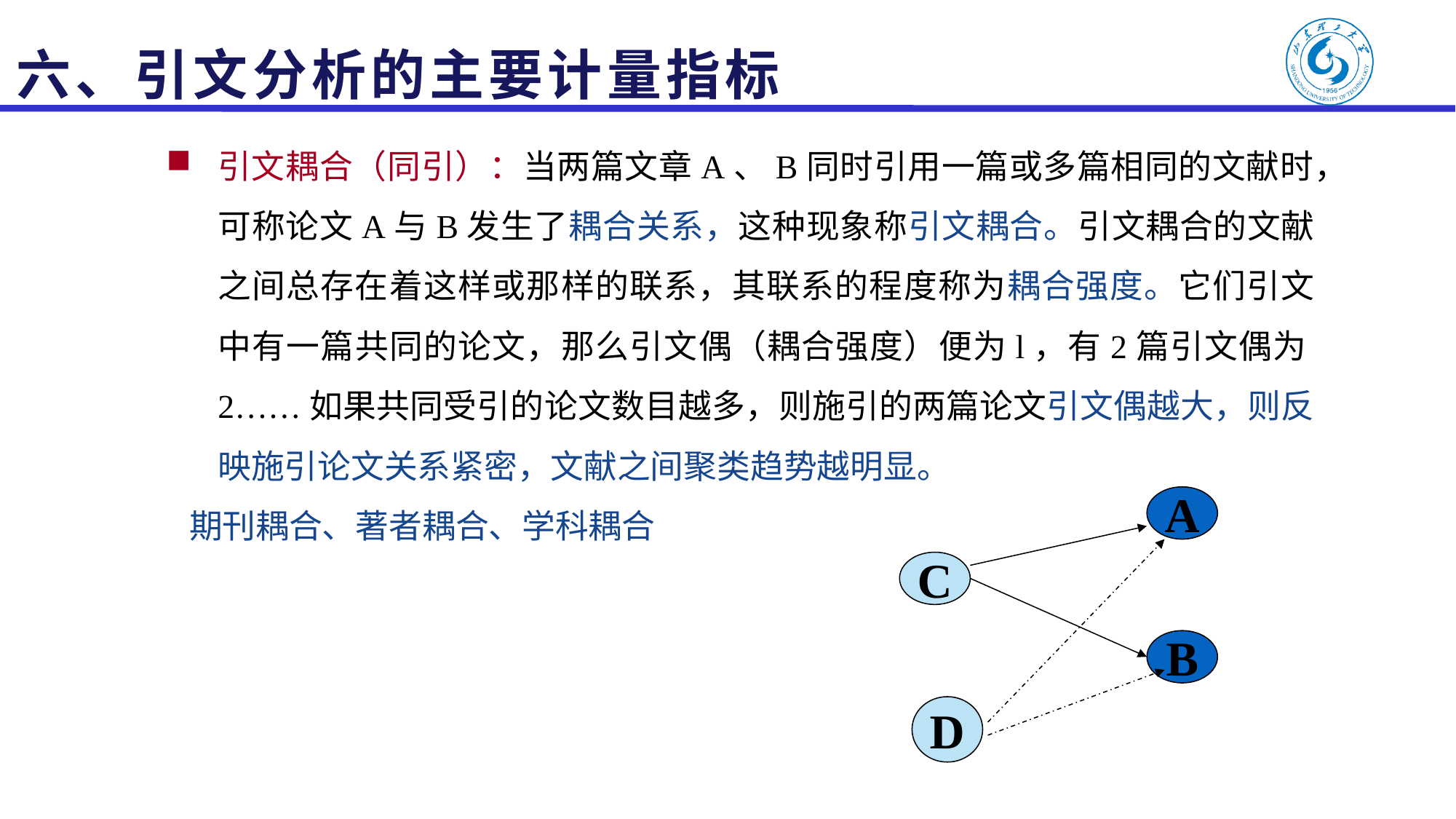

# 六、引文分析的主要计量指标
引文耦合（同引）：当两篇文章A、B同时引用一篇或多篇相同的文献时，可称论文A与B发生了耦合关系，这种现象称引文耦合。引文耦合的文献之间总存在着这样或那样的联系，其联系的程度称为耦合强度。它们引文中有一篇共同的论文，那么引文偶（耦合强度）便为l，有2篇引文偶为2……如果共同受引的论文数目越多，则施引的两篇论文引文偶越大，则反映施引论文关系紧密，文献之间聚类趋势越明显。
  期刊耦合、著者耦合、学科耦合
A

C

B

D